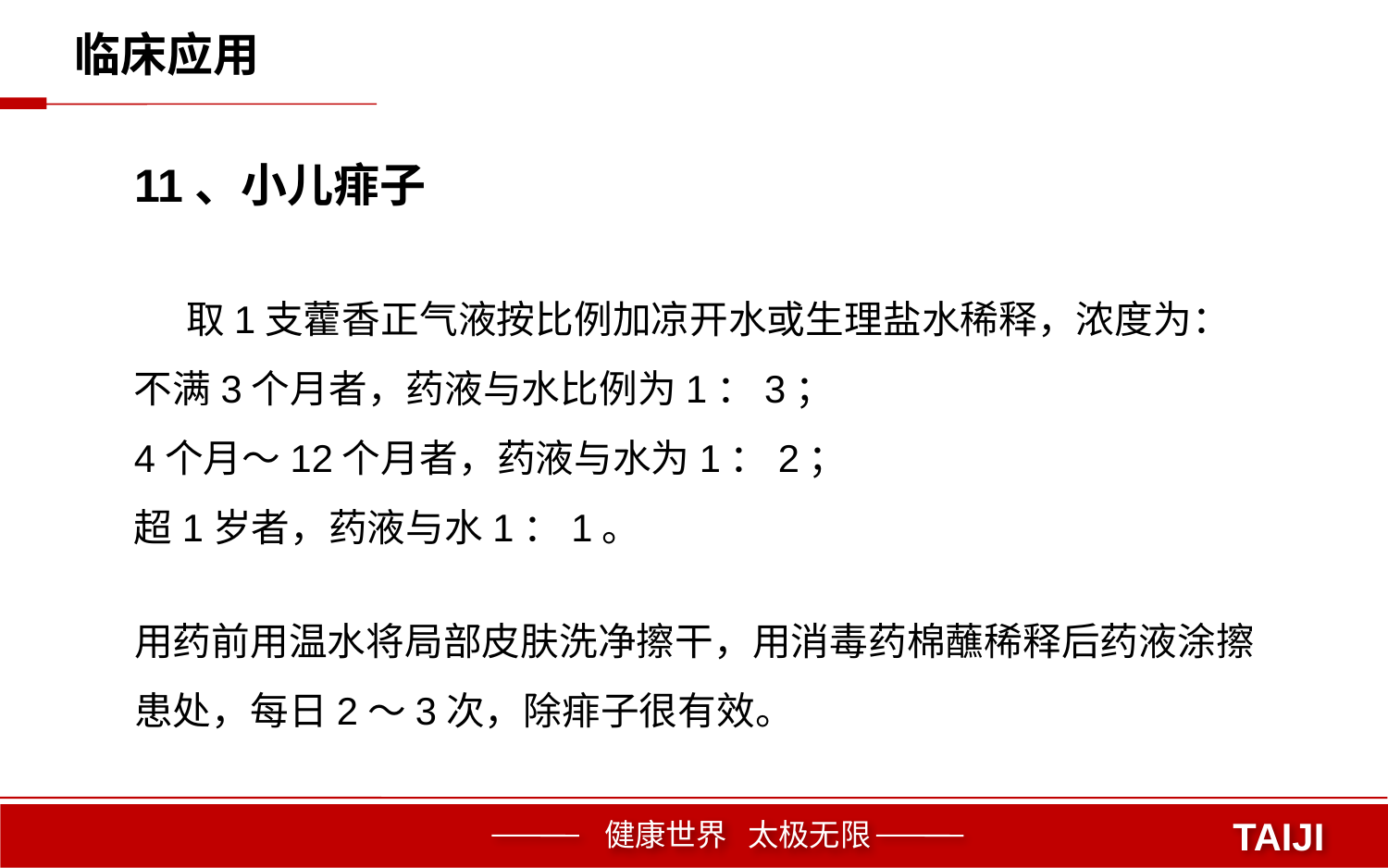

临床应用
11、小儿痱子
     取1支藿香正气液按比例加凉开水或生理盐水稀释，浓度为：
不满3个月者，药液与水比例为1：3；
4个月～12个月者，药液与水为1：2；
超1岁者，药液与水1：1。
用药前用温水将局部皮肤洗净擦干，用消毒药棉蘸稀释后药液涂擦患处，每日2～3次，除痱子很有效。